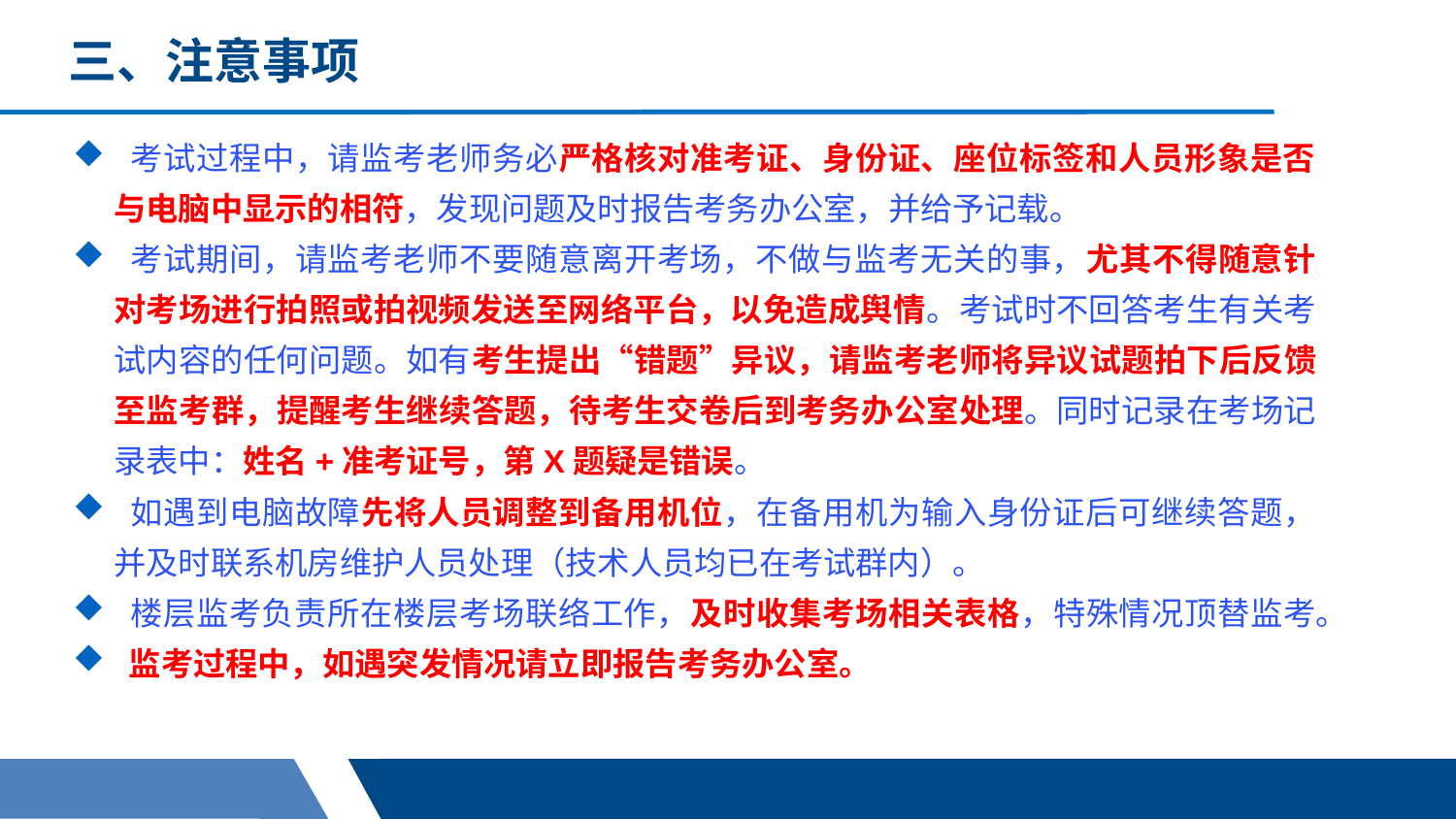

三、注意事项
 考试过程中，请监考老师务必严格核对准考证、身份证、座位标签和人员形象是否与电脑中显示的相符，发现问题及时报告考务办公室，并给予记载。
 考试期间，请监考老师不要随意离开考场，不做与监考无关的事，尤其不得随意针对考场进行拍照或拍视频发送至网络平台，以免造成舆情。考试时不回答考生有关考试内容的任何问题。如有考生提出“错题”异议，请监考老师将异议试题拍下后反馈至监考群，提醒考生继续答题，待考生交卷后到考务办公室处理。同时记录在考场记录表中：姓名+准考证号，第X题疑是错误。
 如遇到电脑故障先将人员调整到备用机位，在备用机为输入身份证后可继续答题，并及时联系机房维护人员处理（技术人员均已在考试群内）。
 楼层监考负责所在楼层考场联络工作，及时收集考场相关表格，特殊情况顶替监考。
 监考过程中，如遇突发情况请立即报告考务办公室。